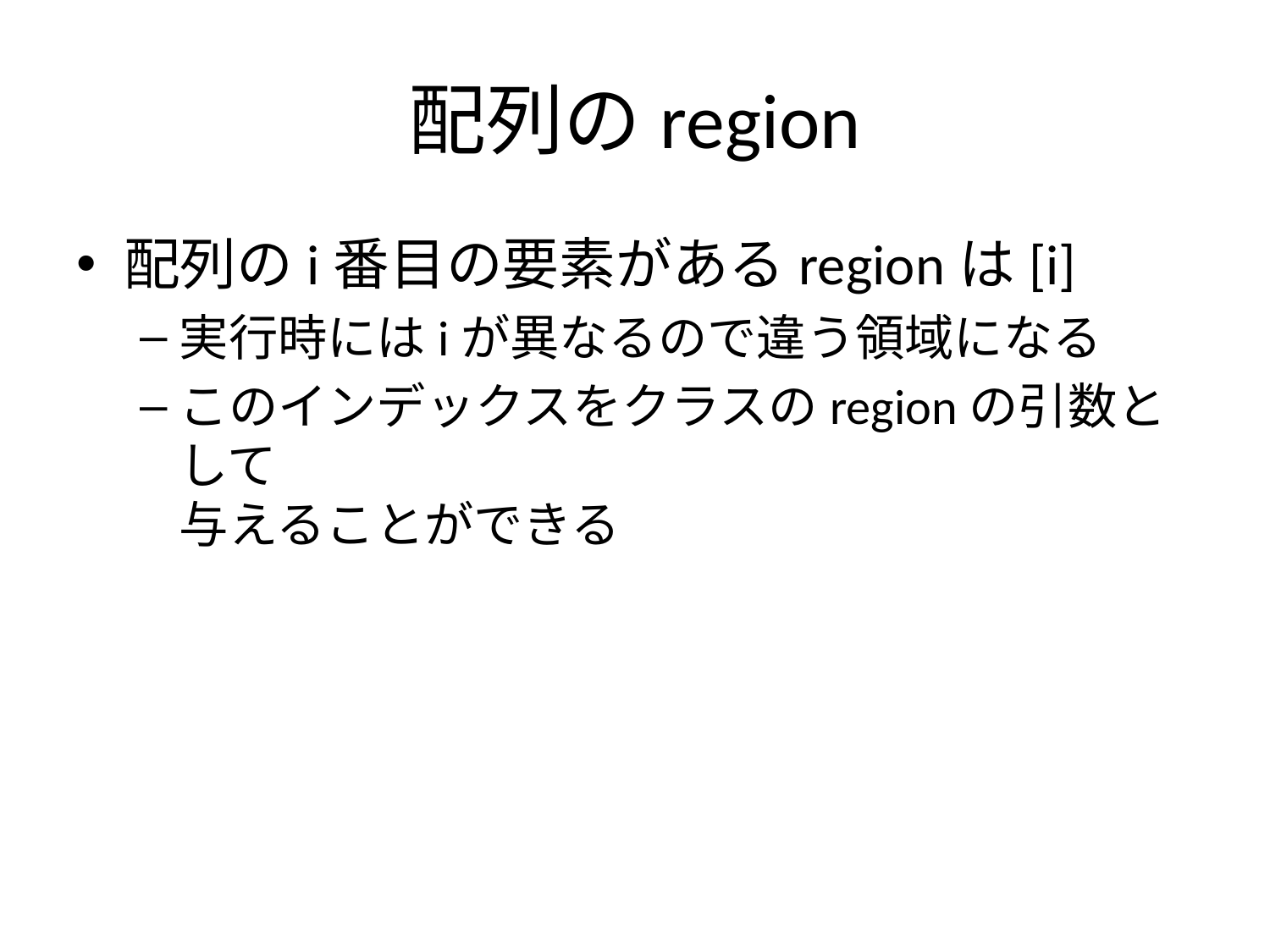

# 配列のregion
配列のi番目の要素があるregionは[i]
実行時にはiが異なるので違う領域になる
このインデックスをクラスのregionの引数として
与えることができる